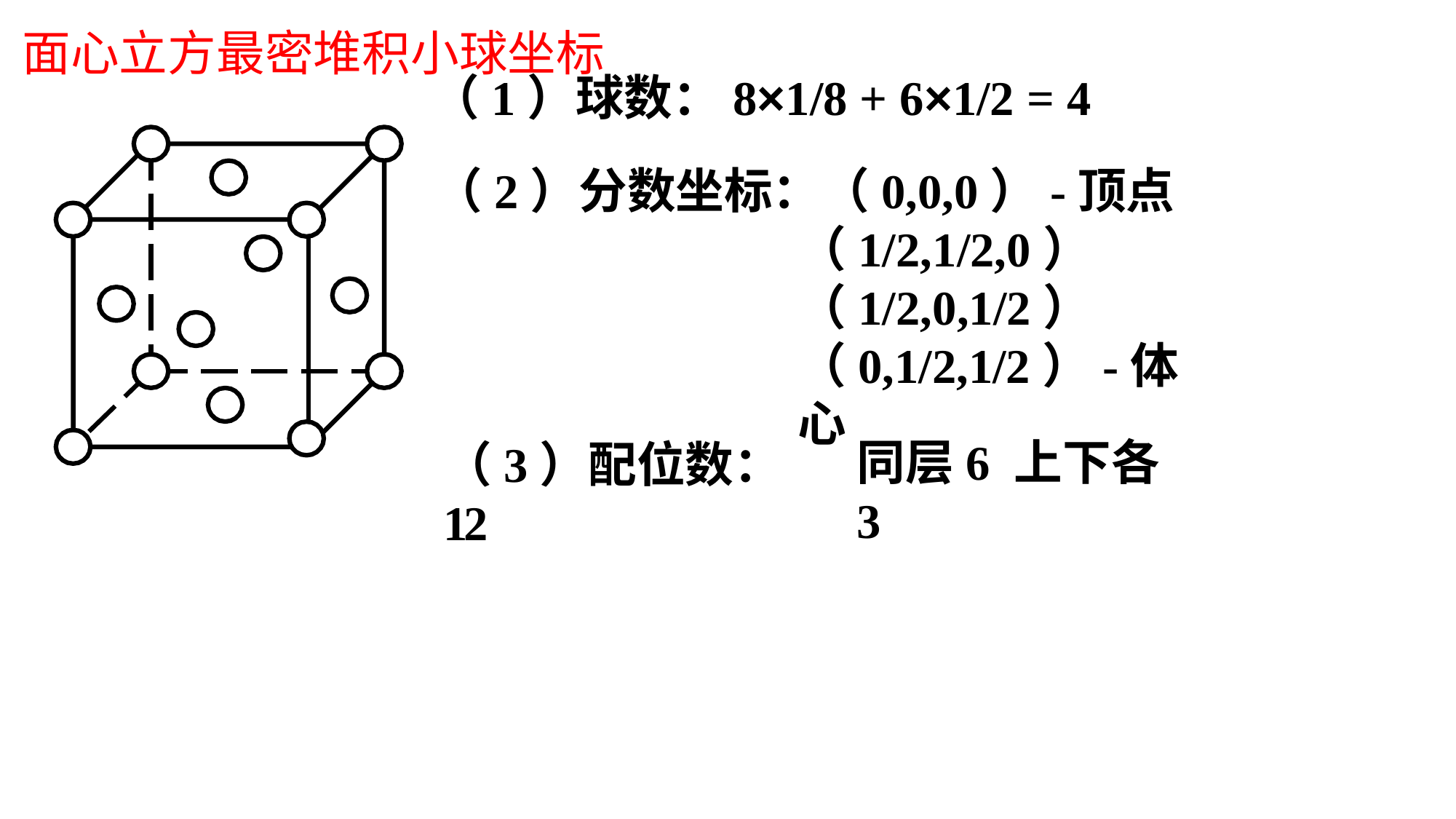

面心立方最密堆积小球坐标
（1）球数：8×1/8 + 6×1/2 = 4
（2）分数坐标：（0,0,0）-顶点
（1/2,1/2,0）
（1/2,0,1/2）
（0,1/2,1/2）-体心

同层6 上下各3

（3）配位数：12